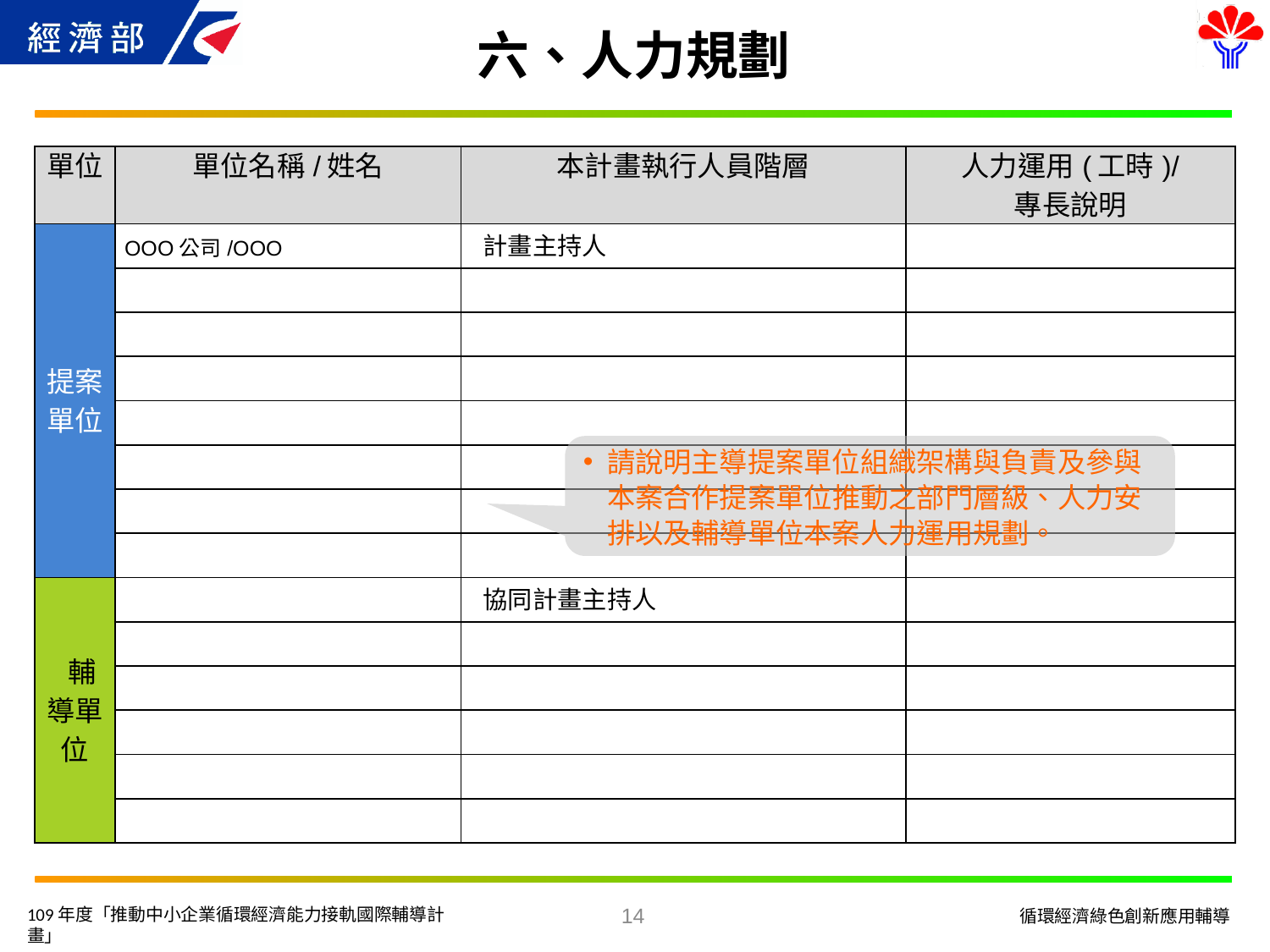

# 六、人力規劃
| 單位 | 單位名稱/姓名 | 本計畫執行人員階層 | 人力運用(工時)/ 專長說明 |
| --- | --- | --- | --- |
| 提案單位 | OOO公司/OOO | 計畫主持人 |  |
|  |  |  |  |
|  |  |  |  |
|  |  |  |  |
|  |  |  |  |
|  |  |  |  |
|  |  |  |  |
|  |  |  |  |
| 輔導單位 |  | 協同計畫主持人 |  |
|  |  |  |  |
|  |  |  |  |
|  |  |  |  |
|  |  |  |  |
|  |  |  |  |
請說明主導提案單位組織架構與負責及參與本案合作提案單位推動之部門層級、人力安排以及輔導單位本案人力運用規劃。
14